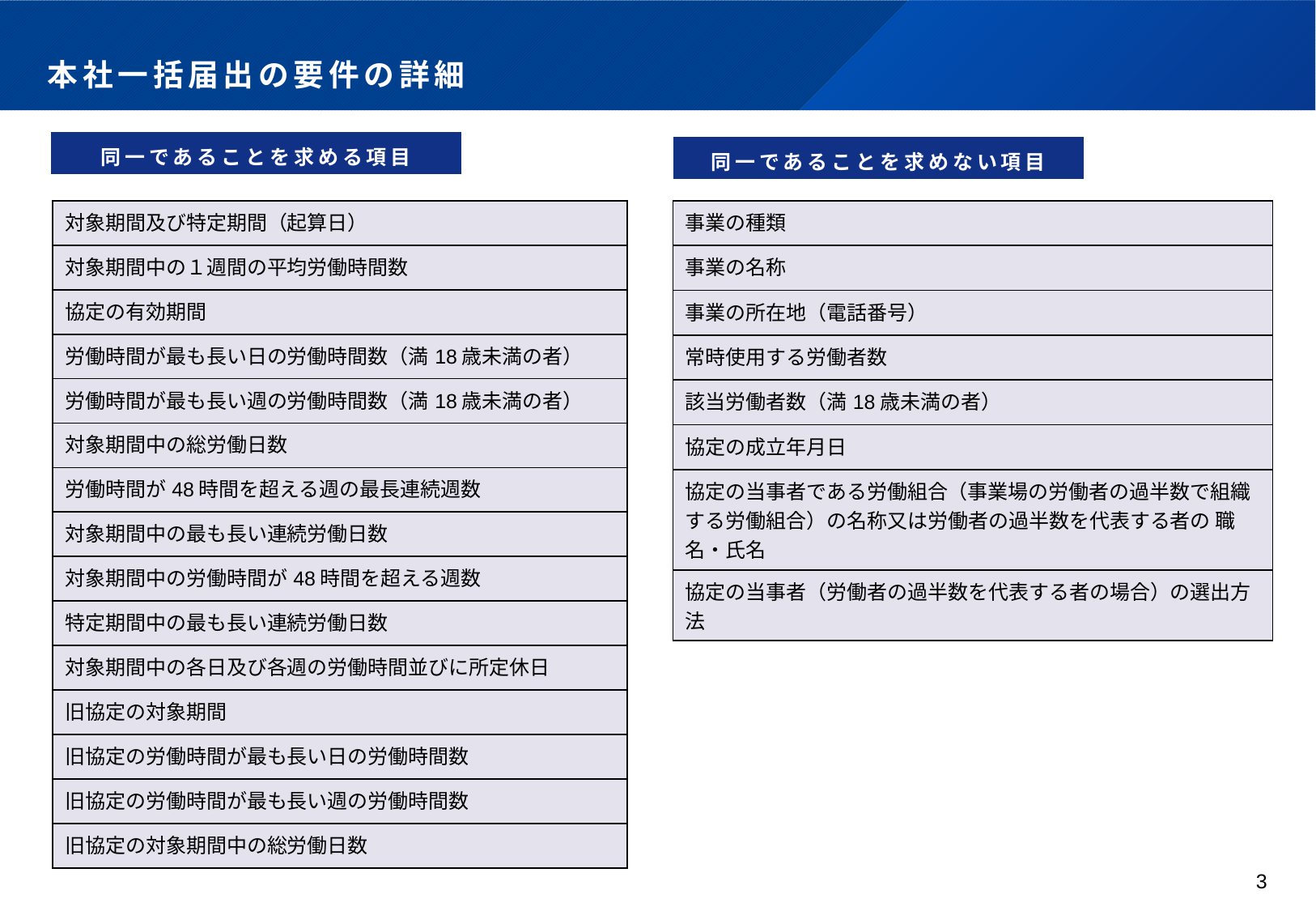

# 本社一括届出の要件の詳細
同一であることを求める項目
同一であることを求めない項目
| 対象期間及び特定期間（起算日） |
| --- |
| 対象期間中の１週間の平均労働時間数 |
| 協定の有効期間 |
| 労働時間が最も長い日の労働時間数（満18歳未満の者） |
| 労働時間が最も長い週の労働時間数（満18歳未満の者） |
| 対象期間中の総労働日数 |
| 労働時間が48時間を超える週の最長連続週数 |
| 対象期間中の最も長い連続労働日数 |
| 対象期間中の労働時間が48時間を超える週数 |
| 特定期間中の最も長い連続労働日数 |
| 対象期間中の各日及び各週の労働時間並びに所定休日 |
| 旧協定の対象期間 |
| 旧協定の労働時間が最も長い日の労働時間数 |
| 旧協定の労働時間が最も長い週の労働時間数 |
| 旧協定の対象期間中の総労働日数 |
| 事業の種類 |
| --- |
| 事業の名称 |
| 事業の所在地（電話番号） |
| 常時使用する労働者数 |
| 該当労働者数（満18歳未満の者） |
| 協定の成立年月日 |
| 協定の当事者である労働組合（事業場の労働者の過半数で組織する労働組合）の名称又は労働者の過半数を代表する者の 職名・氏名 |
| 協定の当事者（労働者の過半数を代表する者の場合）の選出方法 |
3